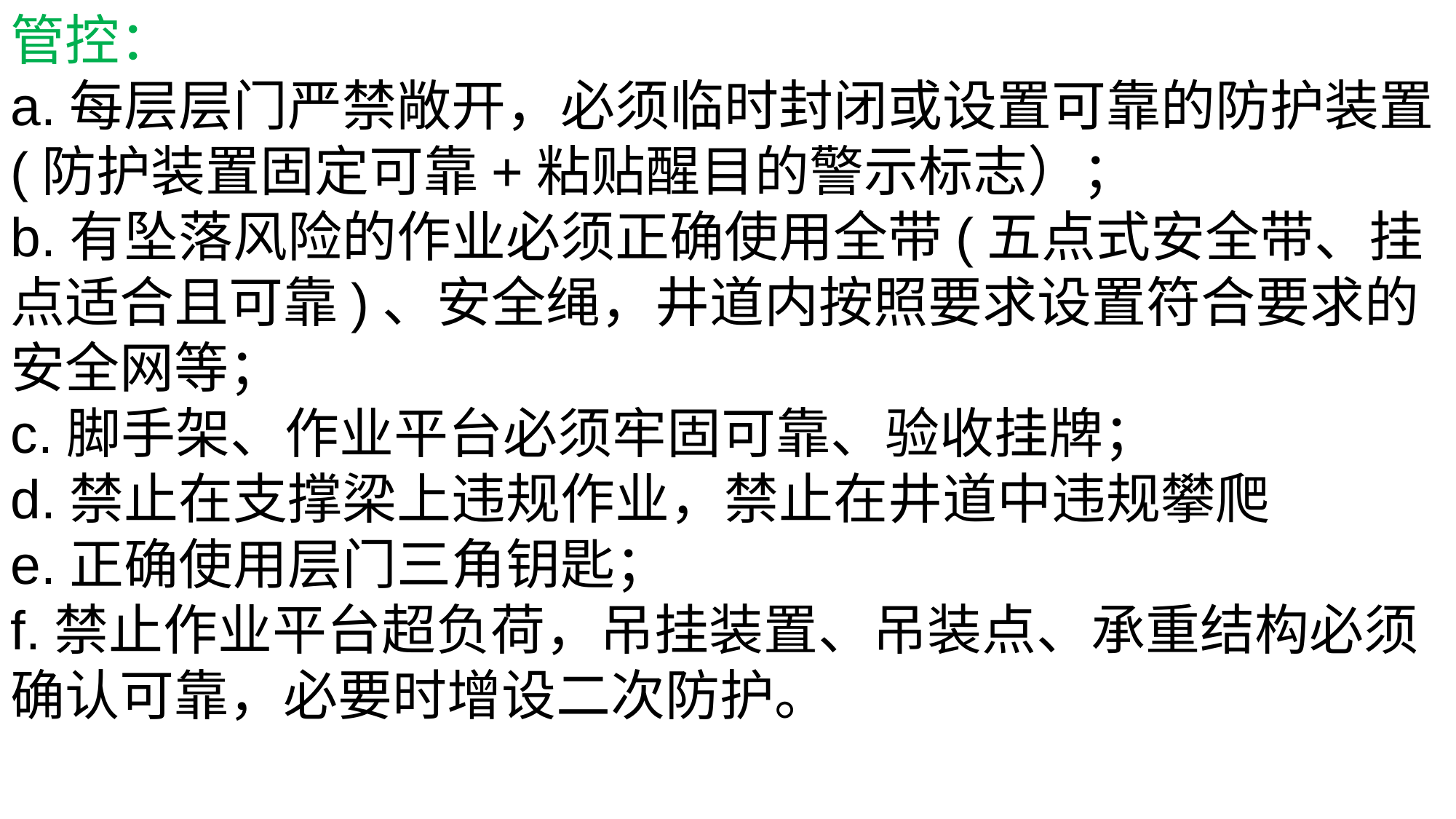

管控：
a.每层层门严禁敞开，必须临时封闭或设置可靠的防护装置(防护装置固定可靠+粘贴醒目的警示标志）；
b.有坠落风险的作业必须正确使用全带(五点式安全带、挂点适合且可靠)、安全绳，井道内按照要求设置符合要求的安全网等；
c.脚手架、作业平台必须牢固可靠、验收挂牌；
d.禁止在支撑梁上违规作业，禁止在井道中违规攀爬
e.正确使用层门三角钥匙；
f.禁止作业平台超负荷，吊挂装置、吊装点、承重结构必须确认可靠，必要时增设二次防护。